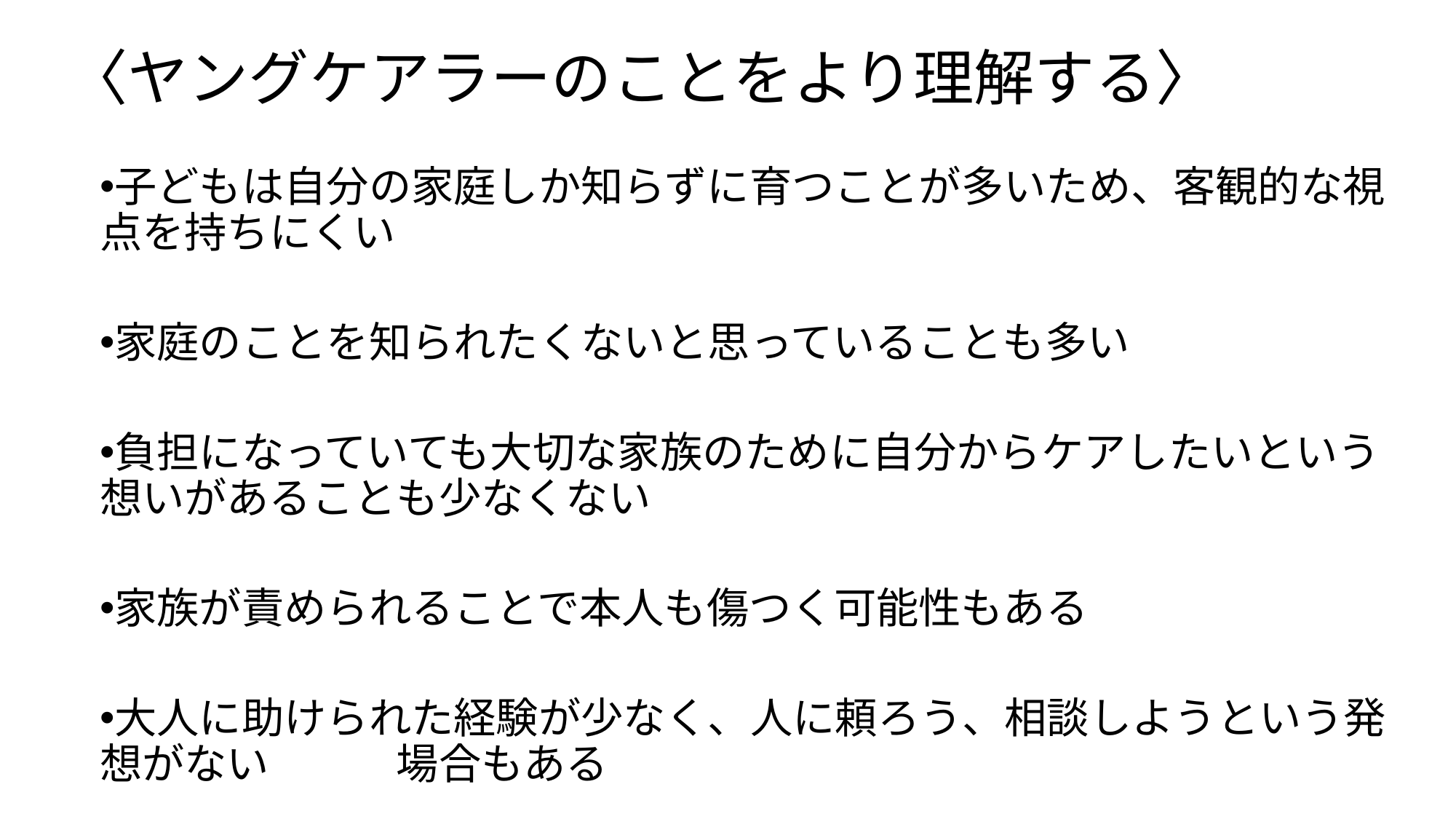

〈ヤングケアラーのことをより理解する〉
子どもは自分の家庭しか知らずに育つことが多いため、客観的な視点を持ちにくい

家庭のことを知られたくないと思っていることも多い

負担になっていても大切な家族のために自分からケアしたいという想いがあることも少なくない

家族が責められることで本人も傷つく可能性もある

大人に助けられた経験が少なく、人に頼ろう、相談しようという発想がない　　　場合もある